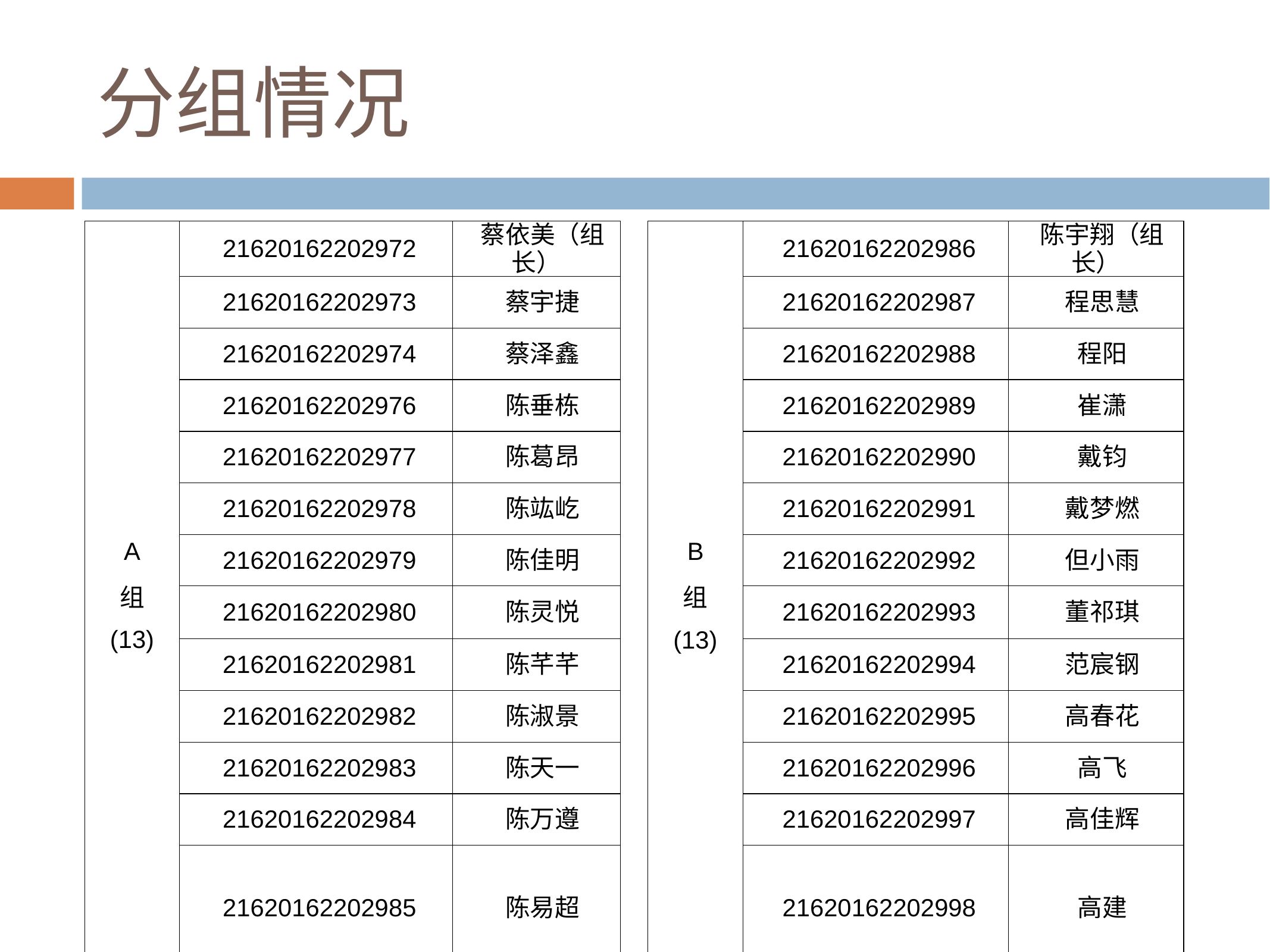

# 分组情况
| A 组 (13) | 21620162202972 | 蔡依美（组长） |
| --- | --- | --- |
|  | 21620162202973 | 蔡宇捷 |
|  | 21620162202974 | 蔡泽鑫 |
|  | 21620162202976 | 陈垂栋 |
|  | 21620162202977 | 陈葛昂 |
|  | 21620162202978 | 陈竑屹 |
|  | 21620162202979 | 陈佳明 |
|  | 21620162202980 | 陈灵悦 |
|  | 21620162202981 | 陈芊芊 |
|  | 21620162202982 | 陈淑景 |
|  | 21620162202983 | 陈天一 |
|  | 21620162202984 | 陈万遵 |
|  | 21620162202985 | 陈易超 |
| B 组 (13) | 21620162202986 | 陈宇翔（组长） |
| --- | --- | --- |
|  | 21620162202987 | 程思慧 |
|  | 21620162202988 | 程阳 |
|  | 21620162202989 | 崔潇 |
|  | 21620162202990 | 戴钧 |
|  | 21620162202991 | 戴梦燃 |
|  | 21620162202992 | 但小雨 |
|  | 21620162202993 | 董祁琪 |
|  | 21620162202994 | 范宸钢 |
|  | 21620162202995 | 高春花 |
|  | 21620162202996 | 高飞 |
|  | 21620162202997 | 高佳辉 |
|  | 21620162202998 | 高建 |